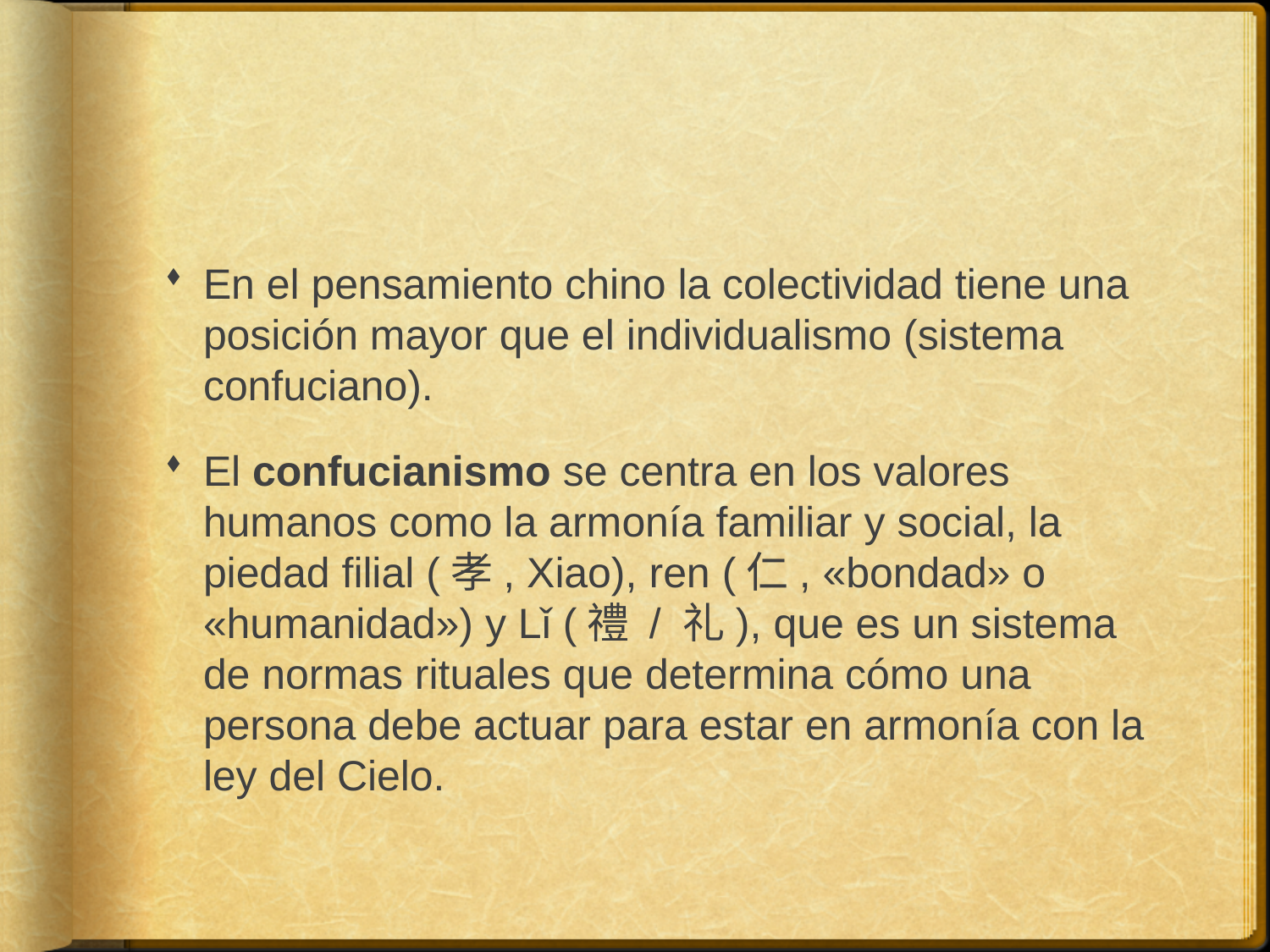

#
En el pensamiento chino la colectividad tiene una posición mayor que el individualismo (sistema confuciano).
El confucianismo se centra en los valores humanos como la armonía familiar y social, la piedad filial (孝, Xiao), ren (仁, «bondad» o «humanidad») y Lǐ (禮 / 礼), que es un sistema de normas rituales que determina cómo una persona debe actuar para estar en armonía con la ley del Cielo.